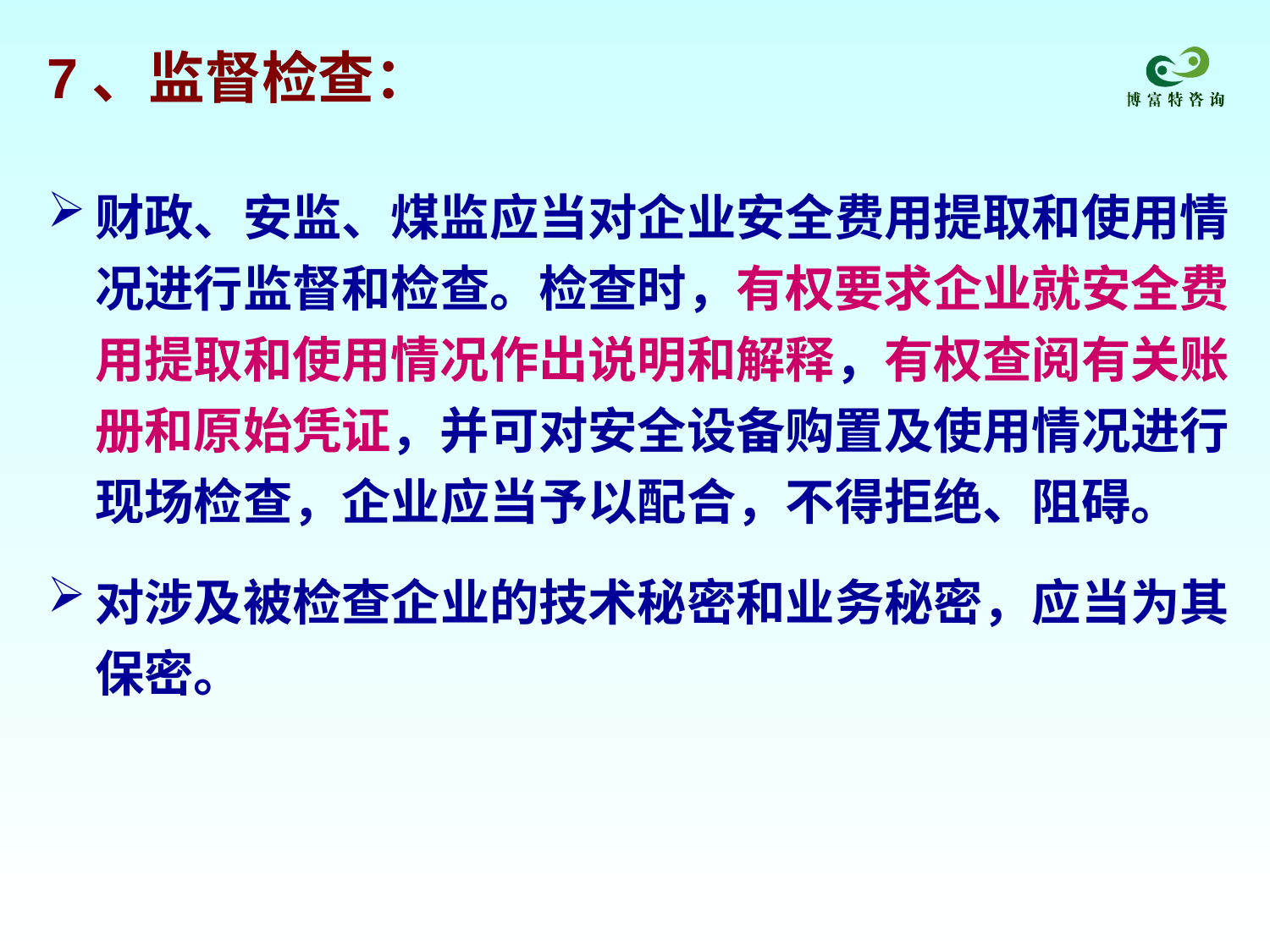

7、监督检查：

财政、安监、煤监应当对企业安全费用提取和使用情况进行监督和检查。检查时，有权要求企业就安全费用提取和使用情况作出说明和解释，有权查阅有关账册和原始凭证，并可对安全设备购置及使用情况进行现场检查，企业应当予以配合，不得拒绝、阻碍。
对涉及被检查企业的技术秘密和业务秘密，应当为其保密。